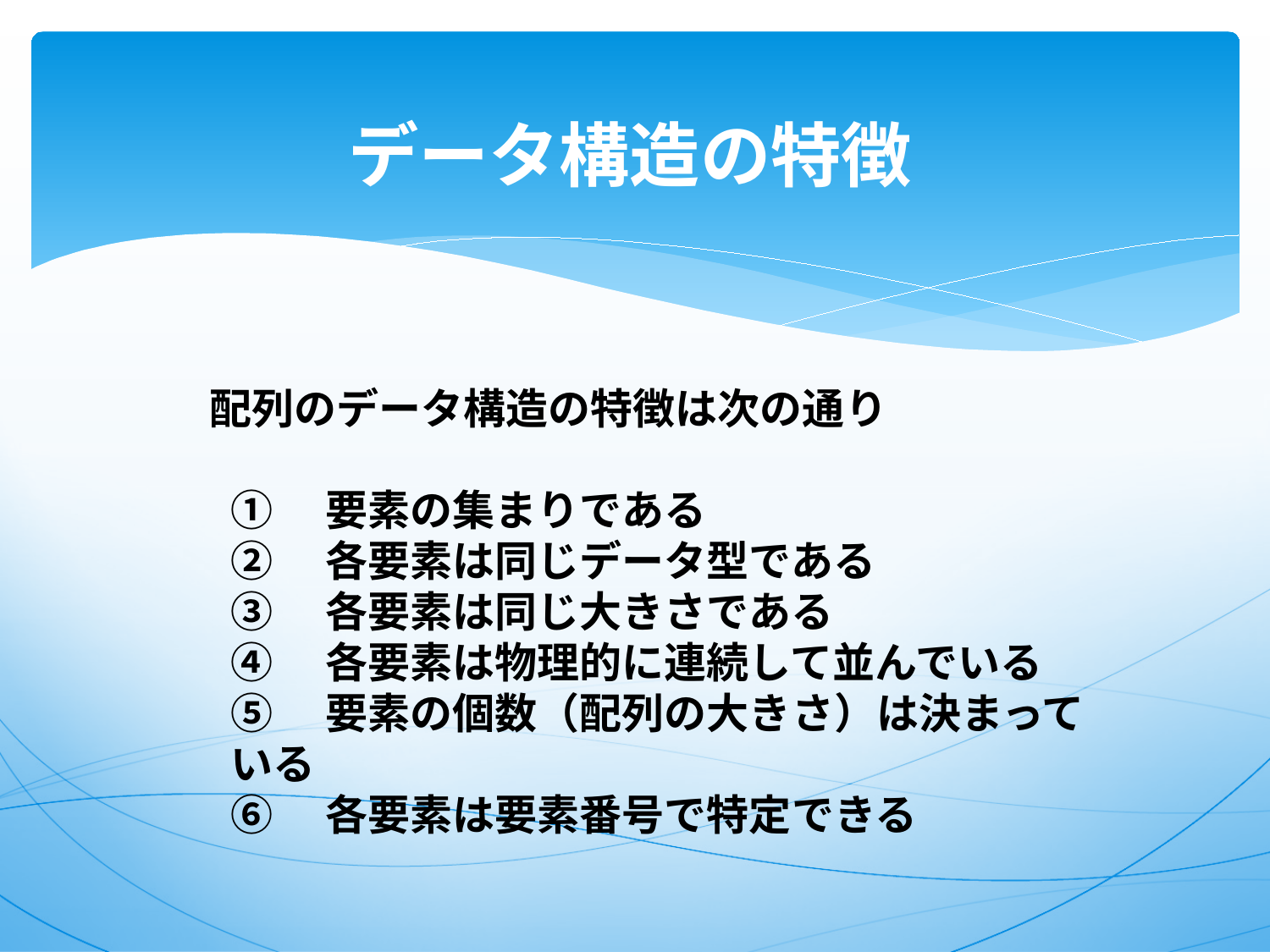

# データ構造の特徴
　配列のデータ構造の特徴は次の通り

①　要素の集まりである
②　各要素は同じデータ型である
③　各要素は同じ大きさである
④　各要素は物理的に連続して並んでいる
⑤　要素の個数（配列の大きさ）は決まっている
⑥　各要素は要素番号で特定できる